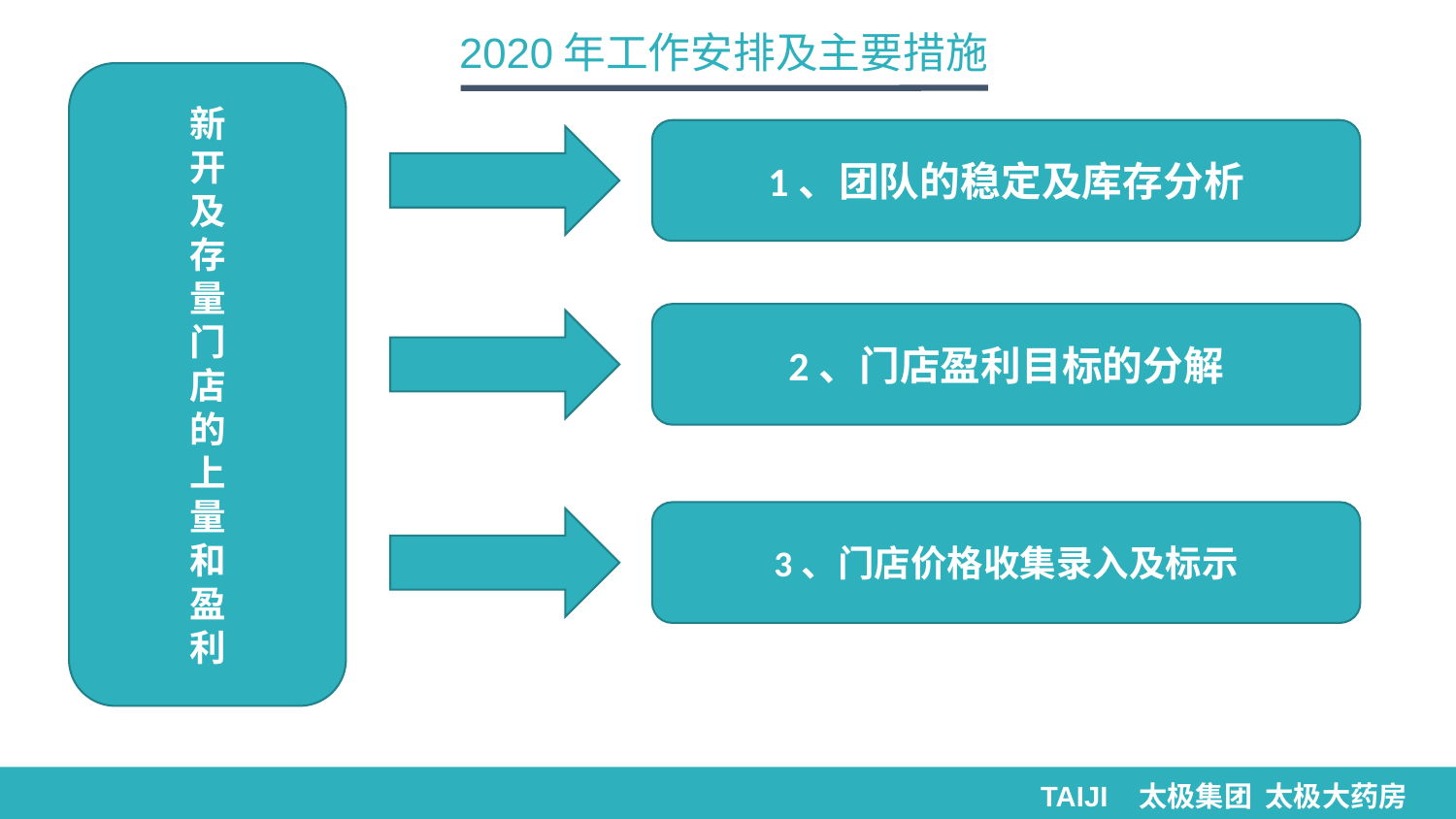

2020年工作安排及主要措施
新
开
及
存
量
门
店
的
上
量
和
盈
利
1、团队的稳定及库存分析

2、门店盈利目标的分解

3、门店价格收集录入及标示

TAIJI   太极集团  太极大药房